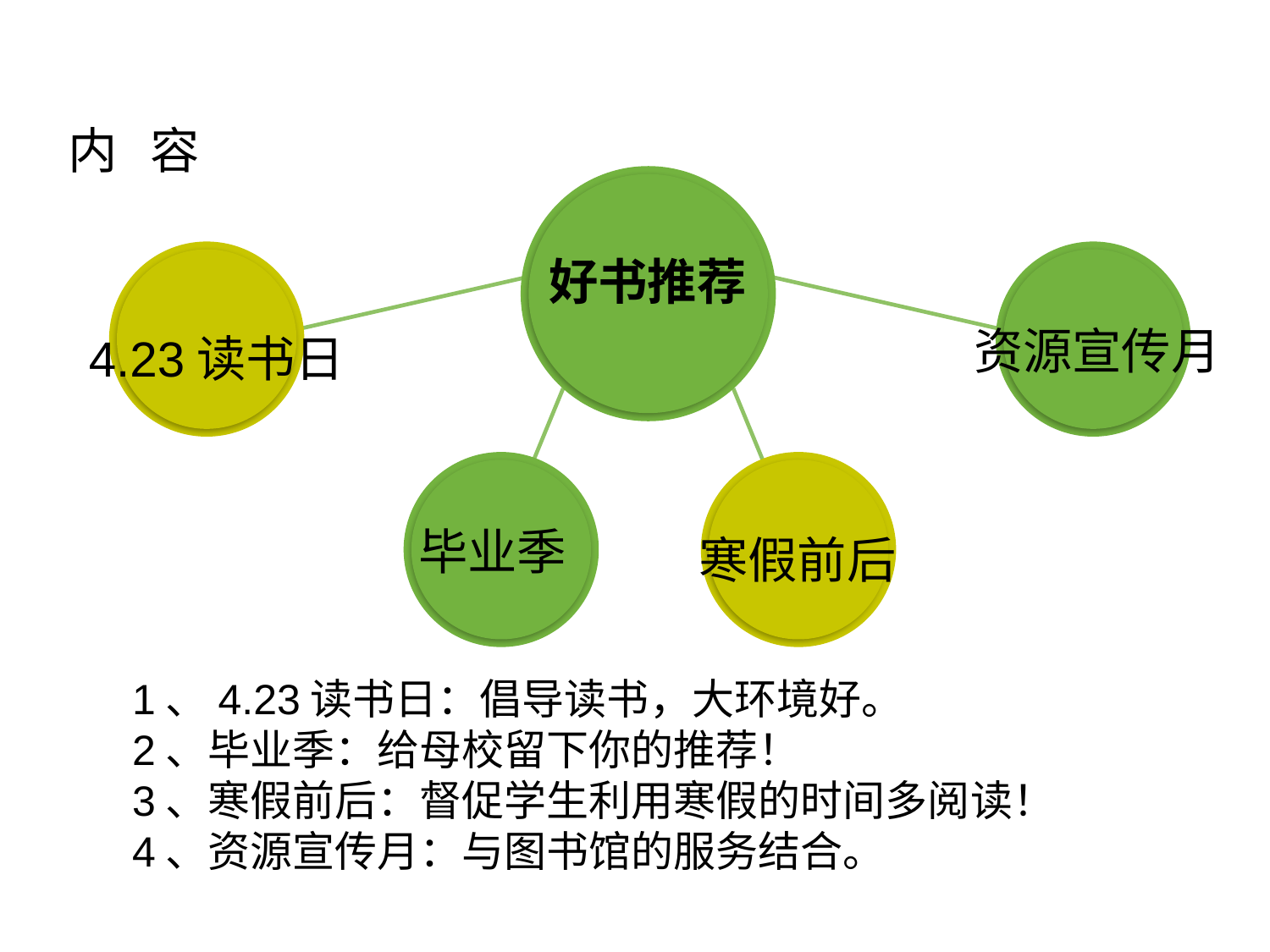

内   容

好书推荐
点击添加文本
资源宣传月
4.23读书日
点击添加文本

毕业季
寒假前后
点击添加文本
1、4.23读书日：倡导读书，大环境好。
2、毕业季：给母校留下你的推荐！
3、寒假前后：督促学生利用寒假的时间多阅读！
4、资源宣传月：与图书馆的服务结合。
点击添加文本